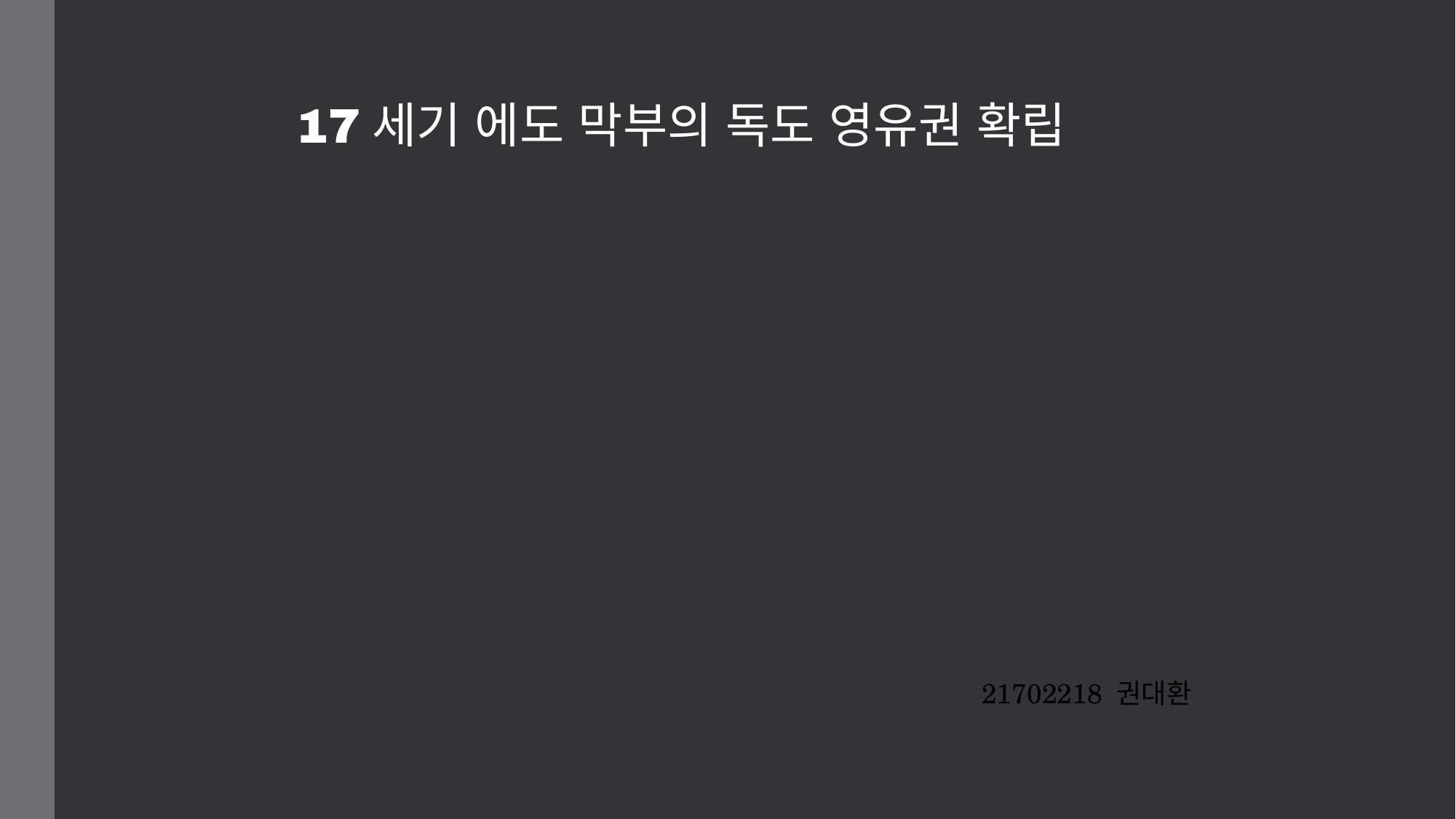

17세기 에도 막부의 독도 영유권 확립
21702218 권대환